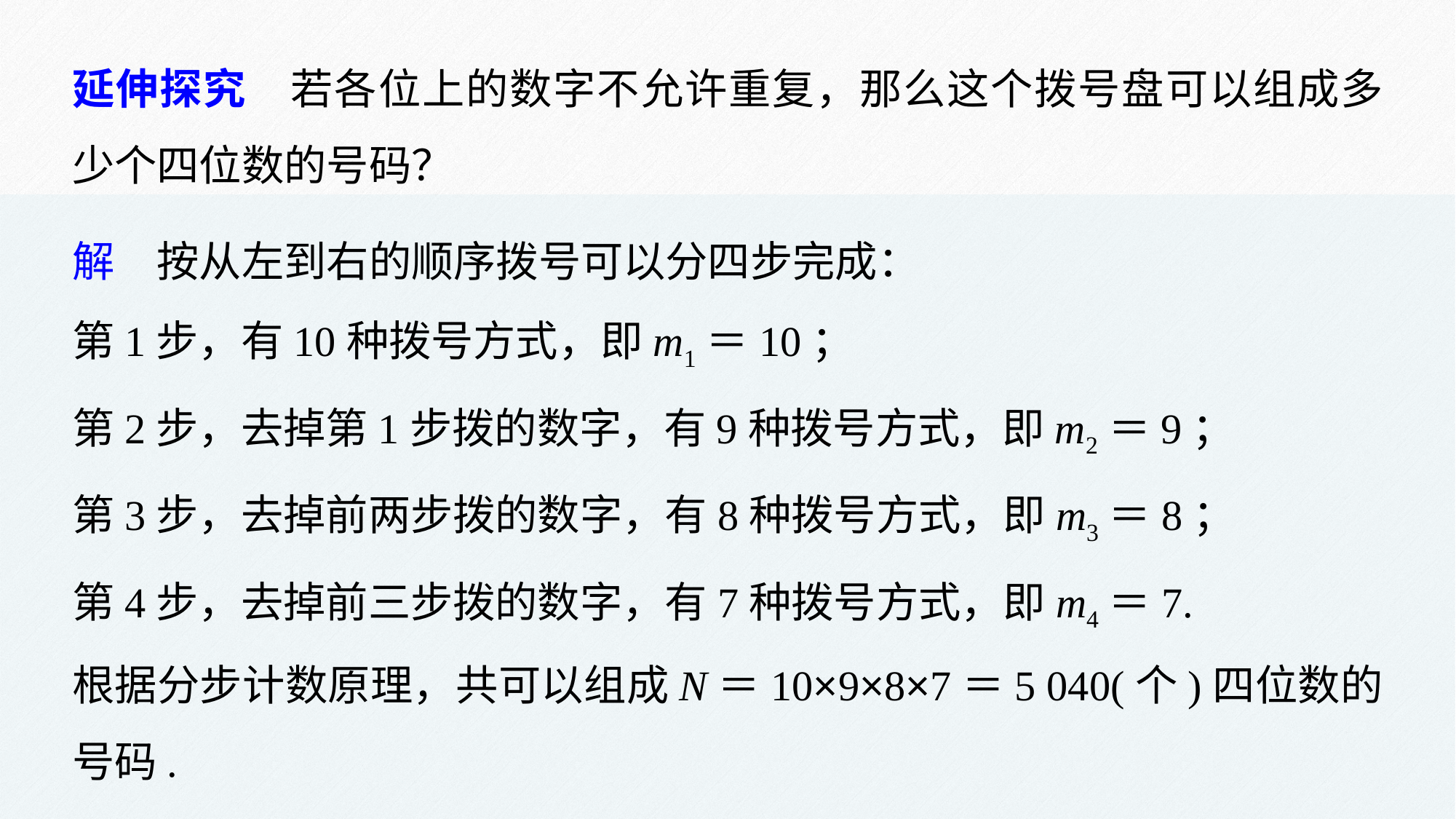

延伸探究　若各位上的数字不允许重复，那么这个拨号盘可以组成多少个四位数的号码？
解　按从左到右的顺序拨号可以分四步完成：
第1步，有10种拨号方式，即m1＝10；
第2步，去掉第1步拨的数字，有9种拨号方式，即m2＝9；
第3步，去掉前两步拨的数字，有8种拨号方式，即m3＝8；
第4步，去掉前三步拨的数字，有7种拨号方式，即m4＝7.
根据分步计数原理，共可以组成N＝10×9×8×7＝5 040(个)四位数的号码.